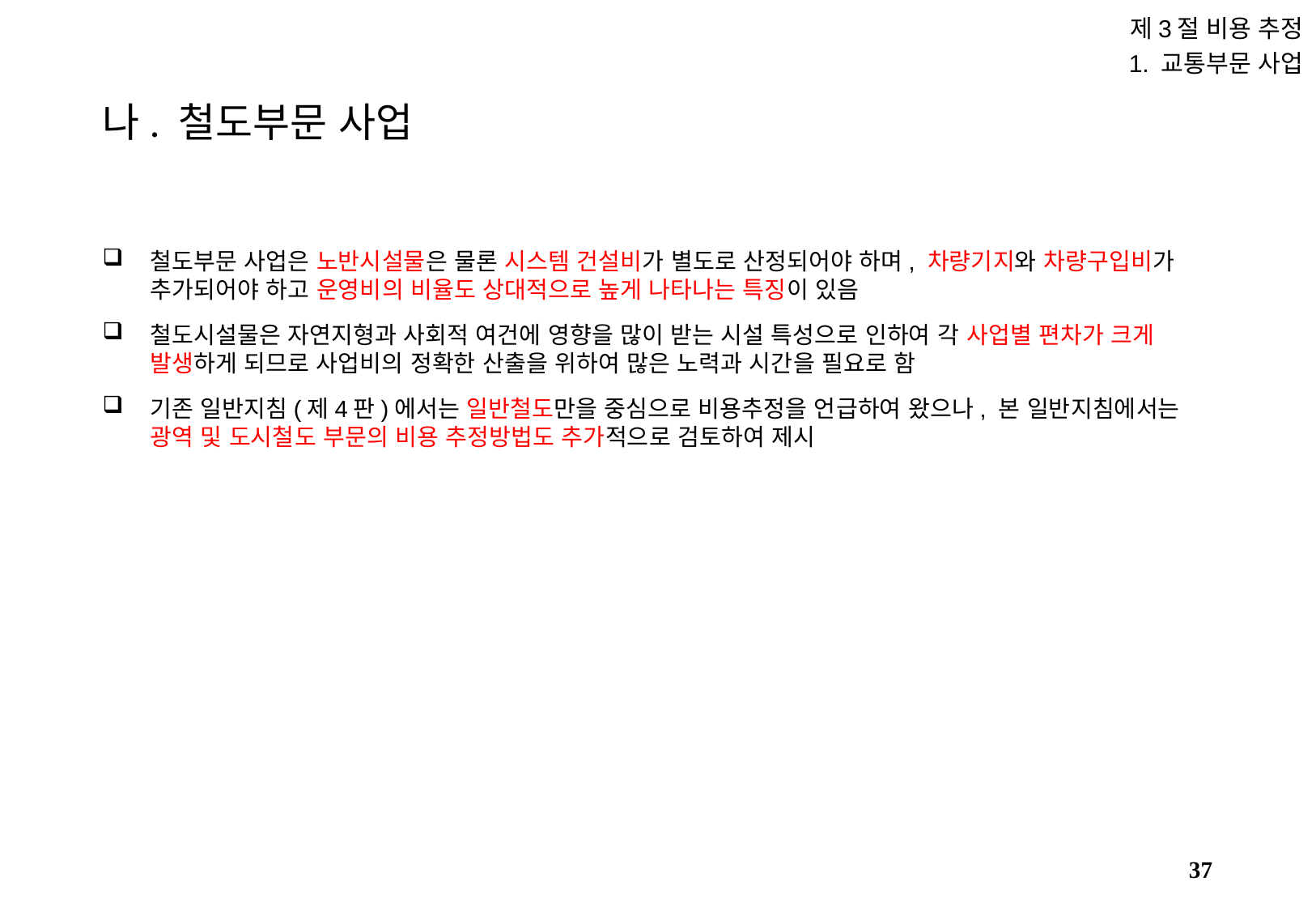

제3절 비용 추정
1. 교통부문 사업
# 나. 철도부문 사업
철도부문 사업은 노반시설물은 물론 시스템 건설비가 별도로 산정되어야 하며, 차량기지와 차량구입비가 추가되어야 하고 운영비의 비율도 상대적으로 높게 나타나는 특징이 있음
철도시설물은 자연지형과 사회적 여건에 영향을 많이 받는 시설 특성으로 인하여 각 사업별 편차가 크게 발생하게 되므로 사업비의 정확한 산출을 위하여 많은 노력과 시간을 필요로 함
기존 일반지침(제4판)에서는 일반철도만을 중심으로 비용추정을 언급하여 왔으나, 본 일반지침에서는 광역 및 도시철도 부문의 비용 추정방법도 추가적으로 검토하여 제시
37